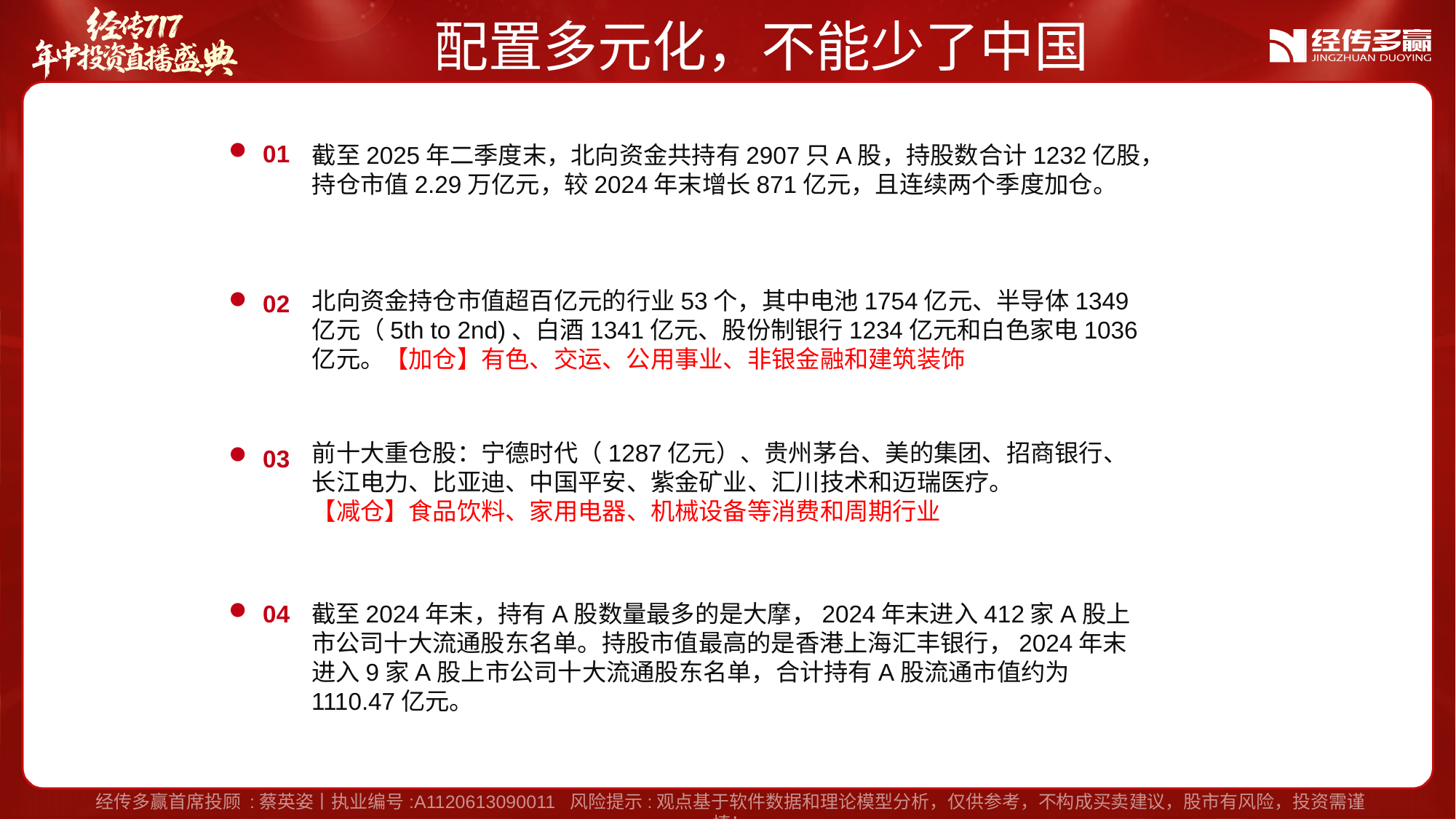

配置多元化，不能少了中国
01
截至2025年二季度末，北向资金共持有2907只A股，持股数合计1232亿股，持仓市值2.29万亿元，较2024年末增长871亿元，且连续两个季度加仓。

北向资金持仓市值超百亿元的行业53个，其中电池1754亿元、半导体1349亿元（5th to 2nd)、白酒1341亿元、股份制银行1234亿元和白色家电1036亿元。【加仓】有色、交运、公用事业、非银金融和建筑装饰

02
前十大重仓股：宁德时代（1287亿元）、贵州茅台、美的集团、招商银行、长江电力、比亚迪、中国平安、紫金矿业、汇川技术和迈瑞医疗。
【减仓】食品饮料、家用电器、机械设备等消费和周期行业

03
04
截至2024年末，持有A股数量最多的是大摩，2024年末进入412家A股上市公司十大流通股东名单。持股市值最高的是香港上海汇丰银行，2024年末进入9家A股上市公司十大流通股东名单，合计持有A股流通市值约为1110.47亿元。
经传多赢首席投顾 :蔡英姿丨执业编号:A1120613090011  风险提示:观点基于软件数据和理论模型分析，仅供参考，不构成买卖建议，股市有风险，投资需谨慎！